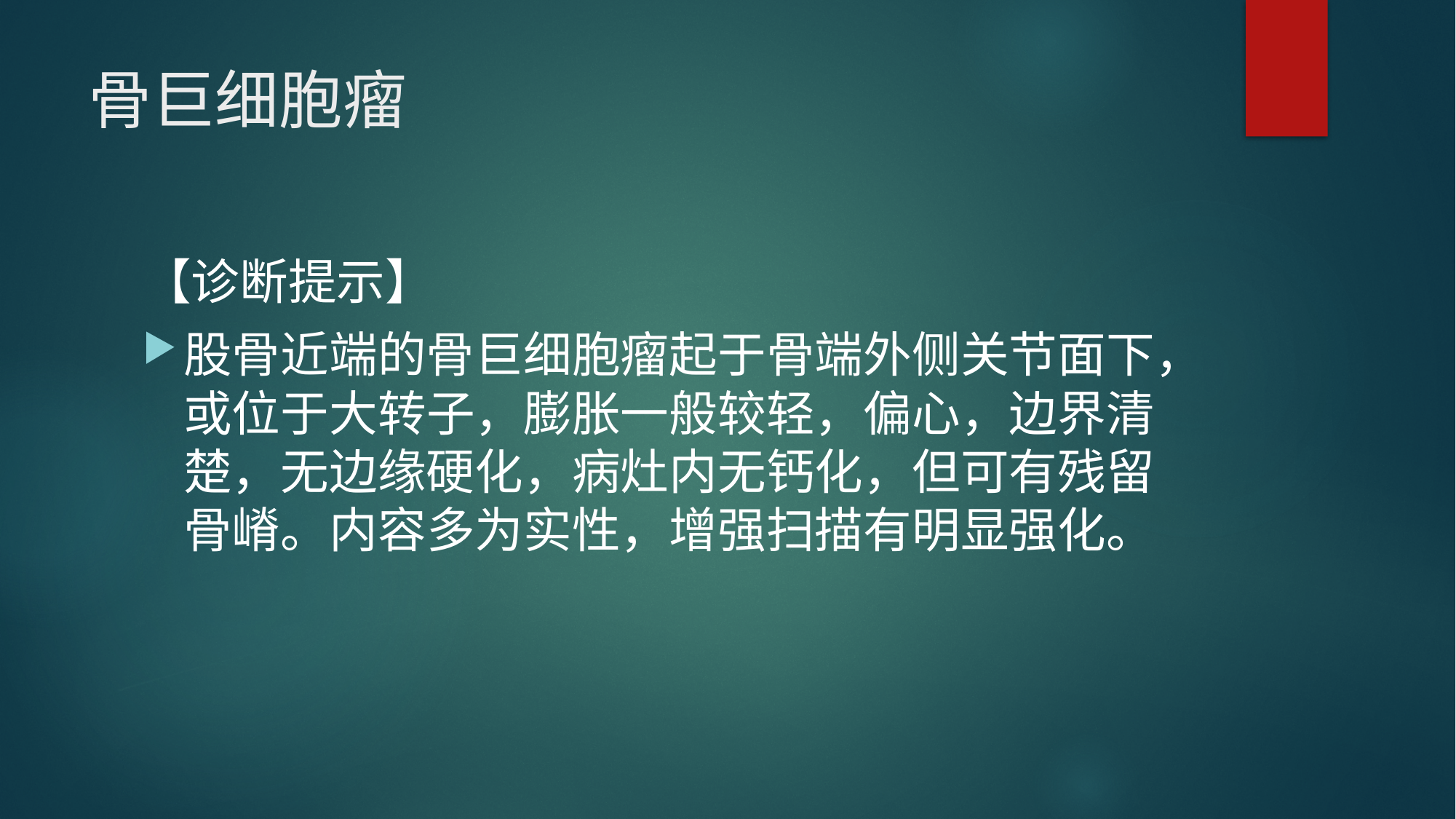

# 骨巨细胞瘤
【诊断提示】
股骨近端的骨巨细胞瘤起于骨端外侧关节面下，或位于大转子，膨胀一般较轻，偏心，边界清楚，无边缘硬化，病灶内无钙化，但可有残留骨嵴。内容多为实性，增强扫描有明显强化。